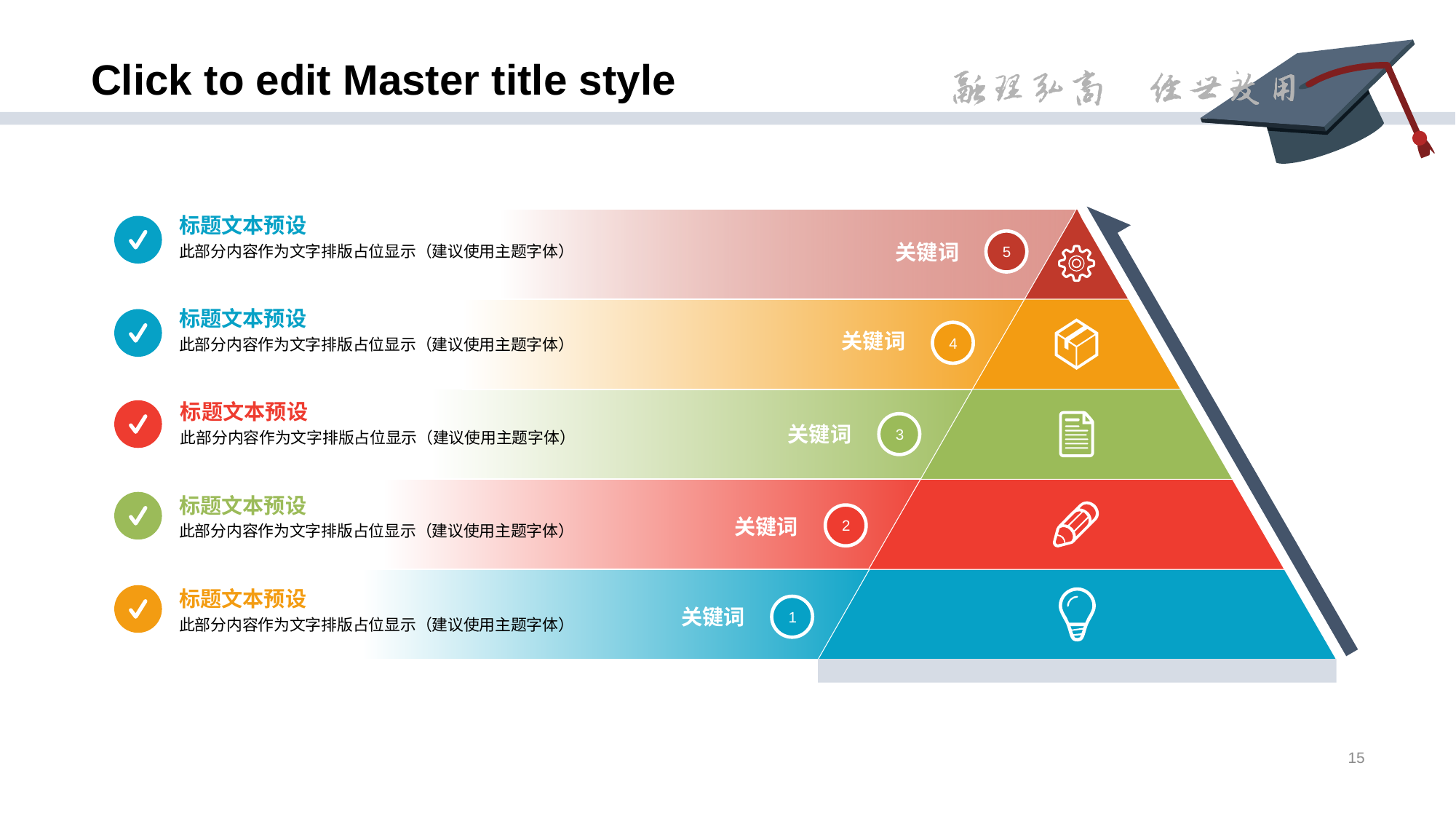

# Click to edit Master title style

标题文本预设

5
关键词
此部分内容作为文字排版占位显示（建议使用主题字体）

标题文本预设

关键词
4

此部分内容作为文字排版占位显示（建议使用主题字体）

标题文本预设

3

关键词

此部分内容作为文字排版占位显示（建议使用主题字体）

标题文本预设

2

关键词
此部分内容作为文字排版占位显示（建议使用主题字体）

标题文本预设

1
关键词

此部分内容作为文字排版占位显示（建议使用主题字体）

15